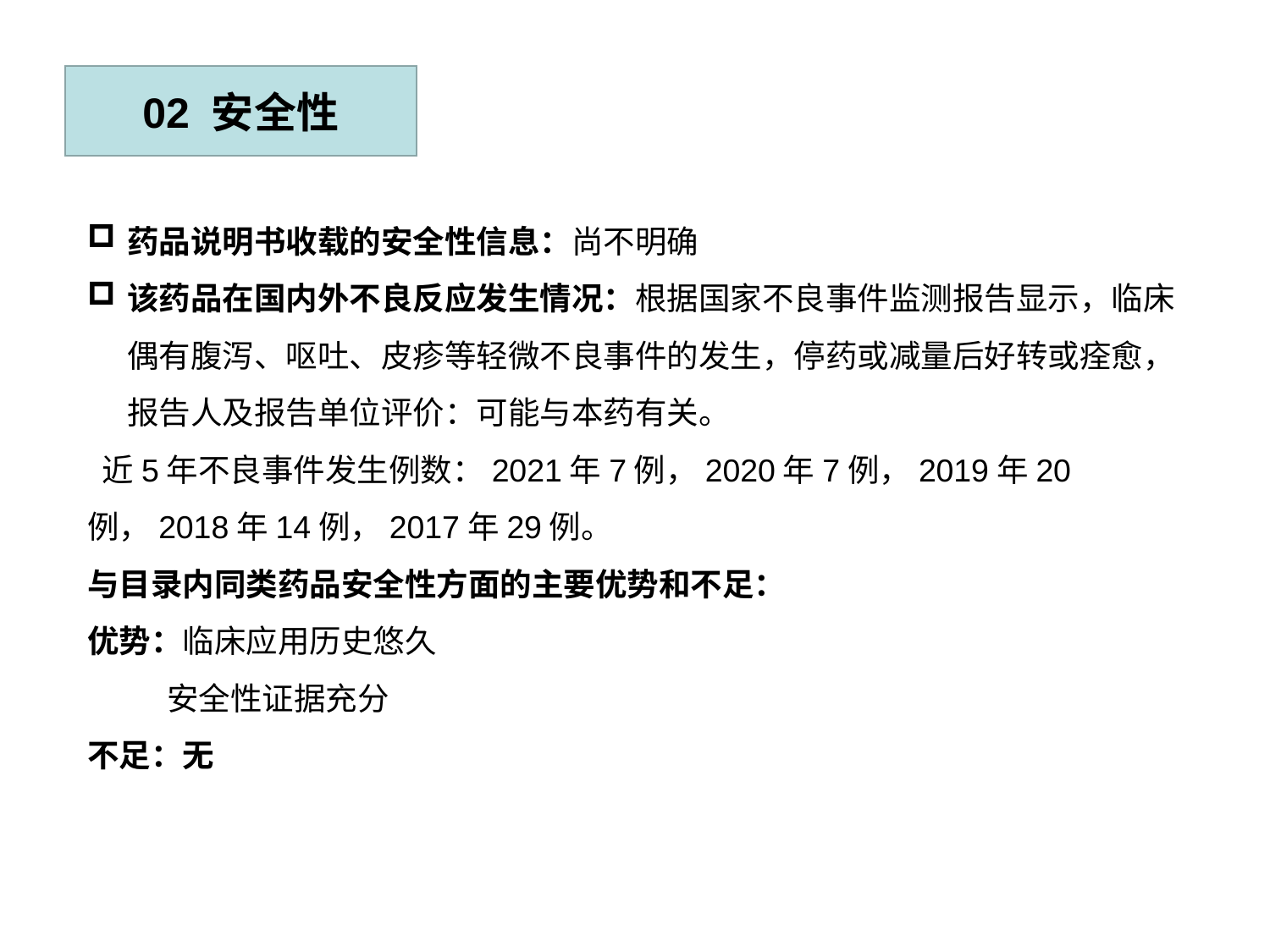

02 安全性
药品说明书收载的安全性信息：尚不明确
该药品在国内外不良反应发生情况：根据国家不良事件监测报告显示，临床偶有腹泻、呕吐、皮疹等轻微不良事件的发生，停药或减量后好转或痊愈，报告人及报告单位评价：可能与本药有关。
 近5年不良事件发生例数：2021年7例，2020年7例，2019年20例，2018年14例，2017年29例。
与目录内同类药品安全性方面的主要优势和不足：
优势：临床应用历史悠久
          安全性证据充分
不足：无